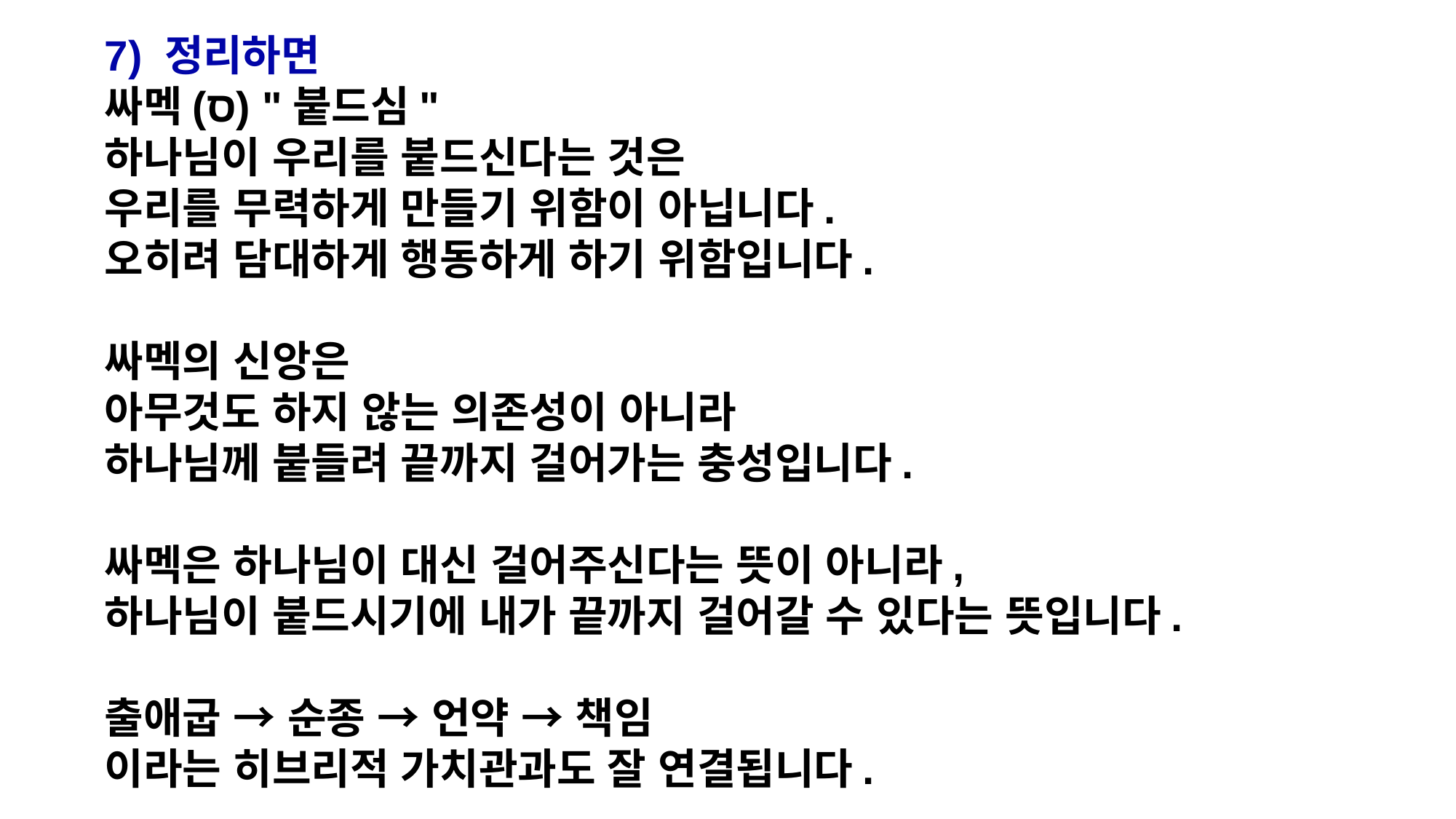

7) 정리하면
싸멕(ס) "붙드심"
하나님이 우리를 붙드신다는 것은
우리를 무력하게 만들기 위함이 아닙니다.
오히려 담대하게 행동하게 하기 위함입니다.

싸멕의 신앙은
아무것도 하지 않는 의존성이 아니라
하나님께 붙들려 끝까지 걸어가는 충성입니다.

싸멕은 하나님이 대신 걸어주신다는 뜻이 아니라,
하나님이 붙드시기에 내가 끝까지 걸어갈 수 있다는 뜻입니다.

출애굽 → 순종 → 언약 → 책임
이라는 히브리적 가치관과도 잘 연결됩니다.